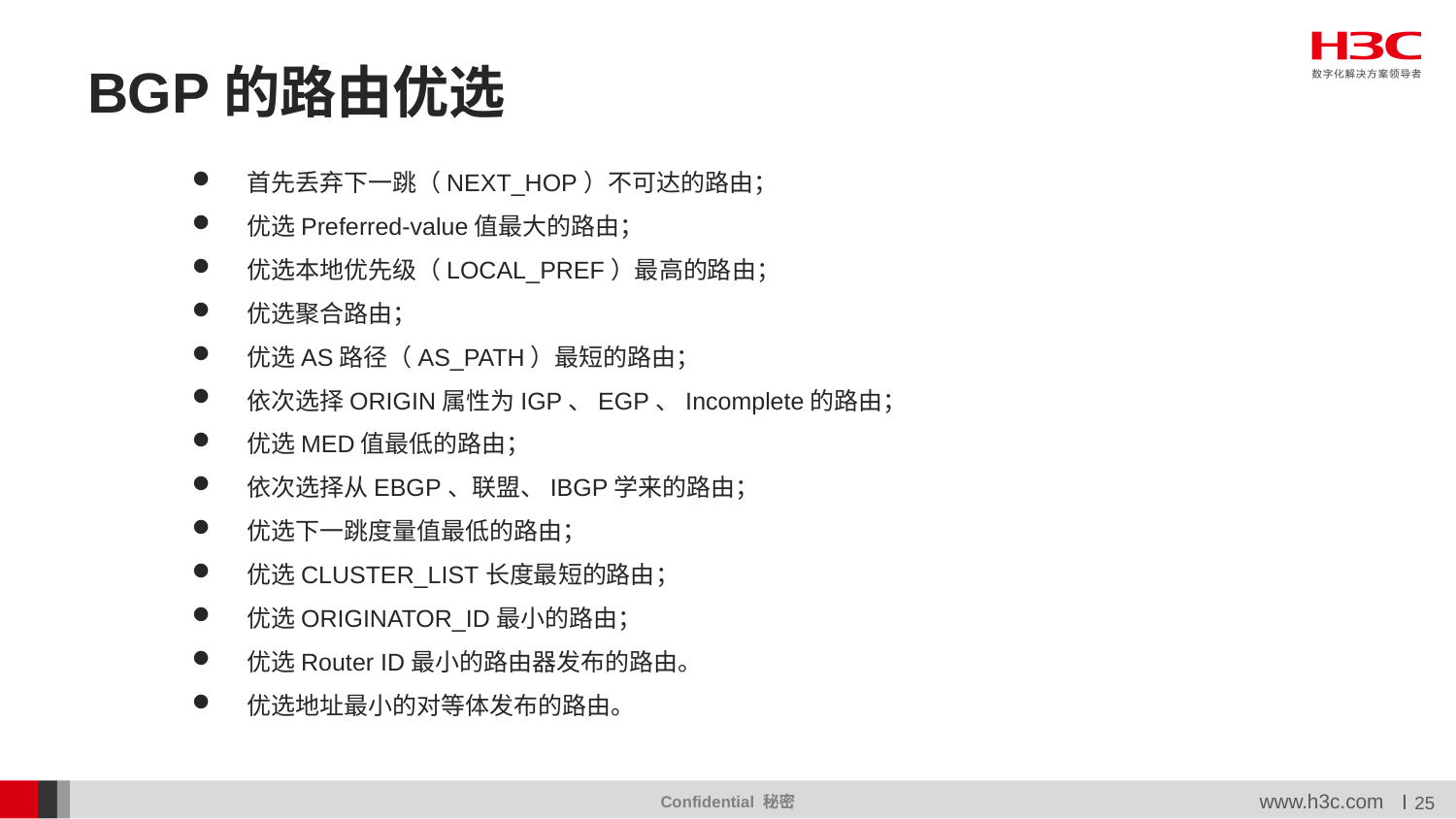

# BGP的路由优选
首先丢弃下一跳（NEXT_HOP）不可达的路由；
优选Preferred-value值最大的路由；
优选本地优先级（LOCAL_PREF）最高的路由；
优选聚合路由；
优选AS路径（AS_PATH）最短的路由；
依次选择ORIGIN属性为IGP、EGP、Incomplete的路由；
优选MED值最低的路由；
依次选择从EBGP、联盟、IBGP学来的路由；
优选下一跳度量值最低的路由；
优选CLUSTER_LIST长度最短的路由；
优选ORIGINATOR_ID最小的路由；
优选Router ID最小的路由器发布的路由。
优选地址最小的对等体发布的路由。